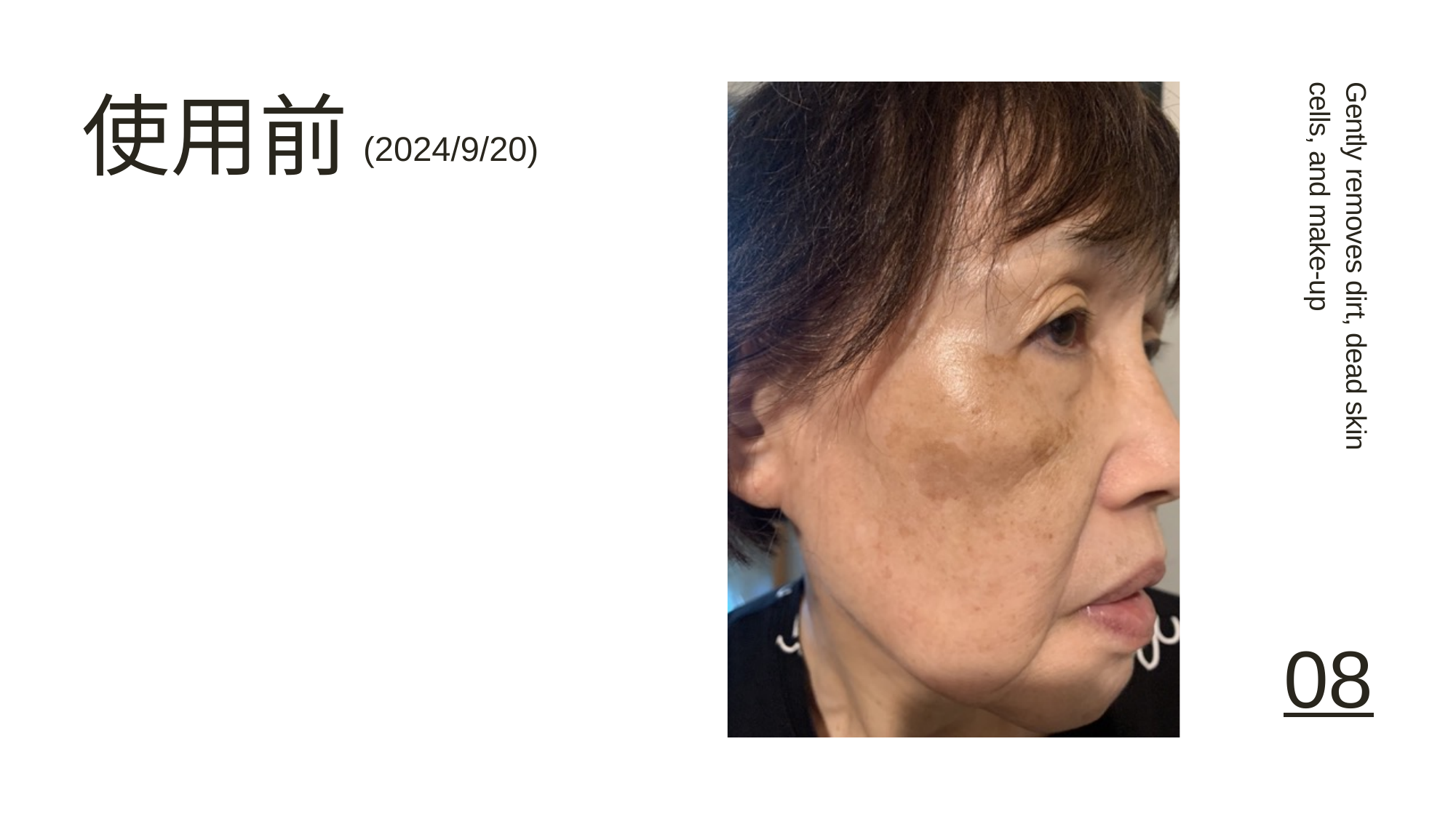

使用前
(2024/9/20)
Gently removes dirt, dead skin cells, and make-up
08